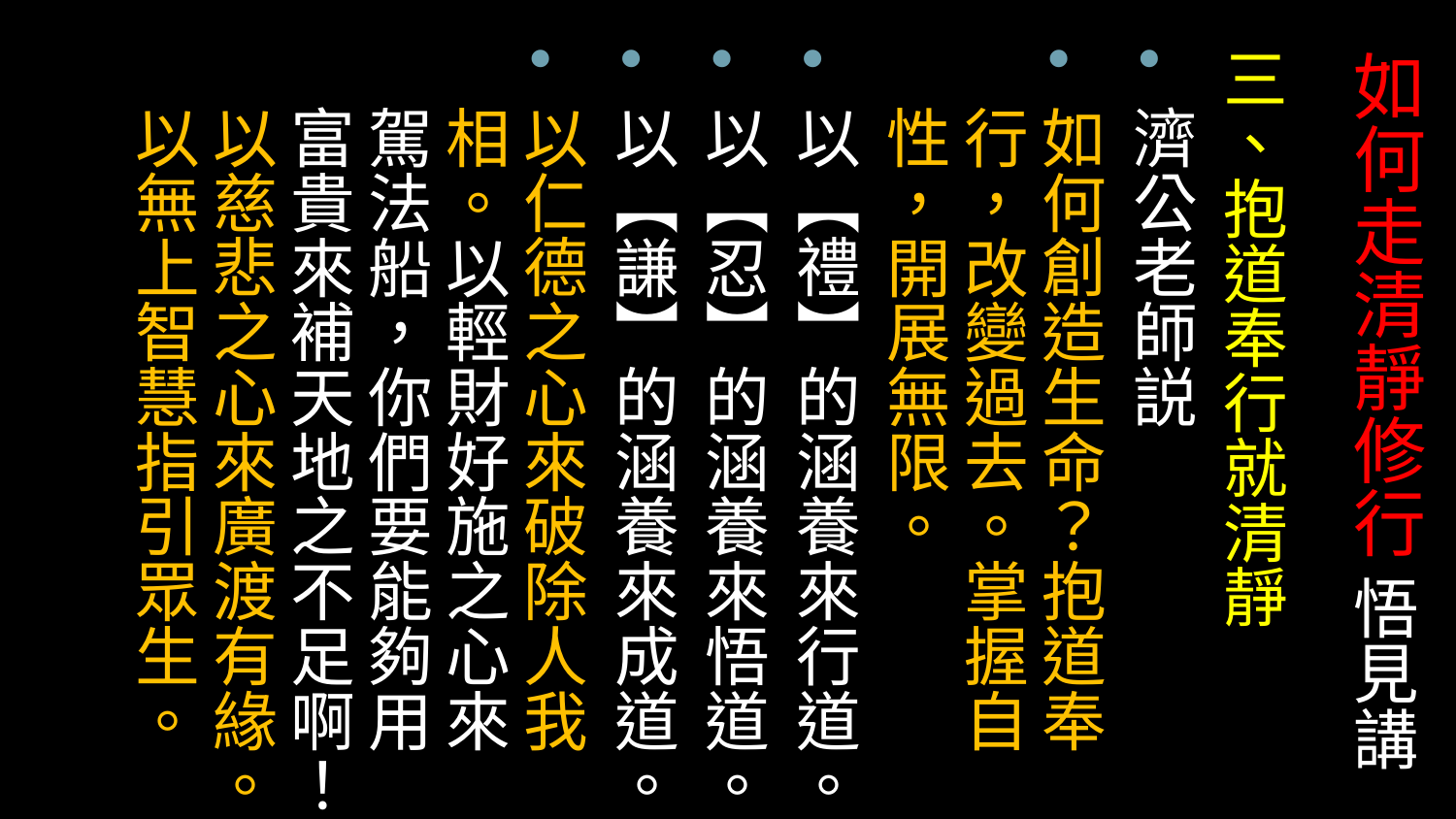

三、抱道奉行就清靜
濟公老師説
如何創造生命？抱道奉行，改變過去。掌握自性，開展無限。
以【禮】的涵養來行道。
以【忍】的涵養來悟道。
以【謙】的涵養來成道。
以仁德之心來破除人我相。以輕財好施之心來駕法船，你們要能夠用富貴來補天地之不足啊！以慈悲之心來廣渡有緣。以無上智慧指引眾生。

# 如何走清靜修行 悟見講